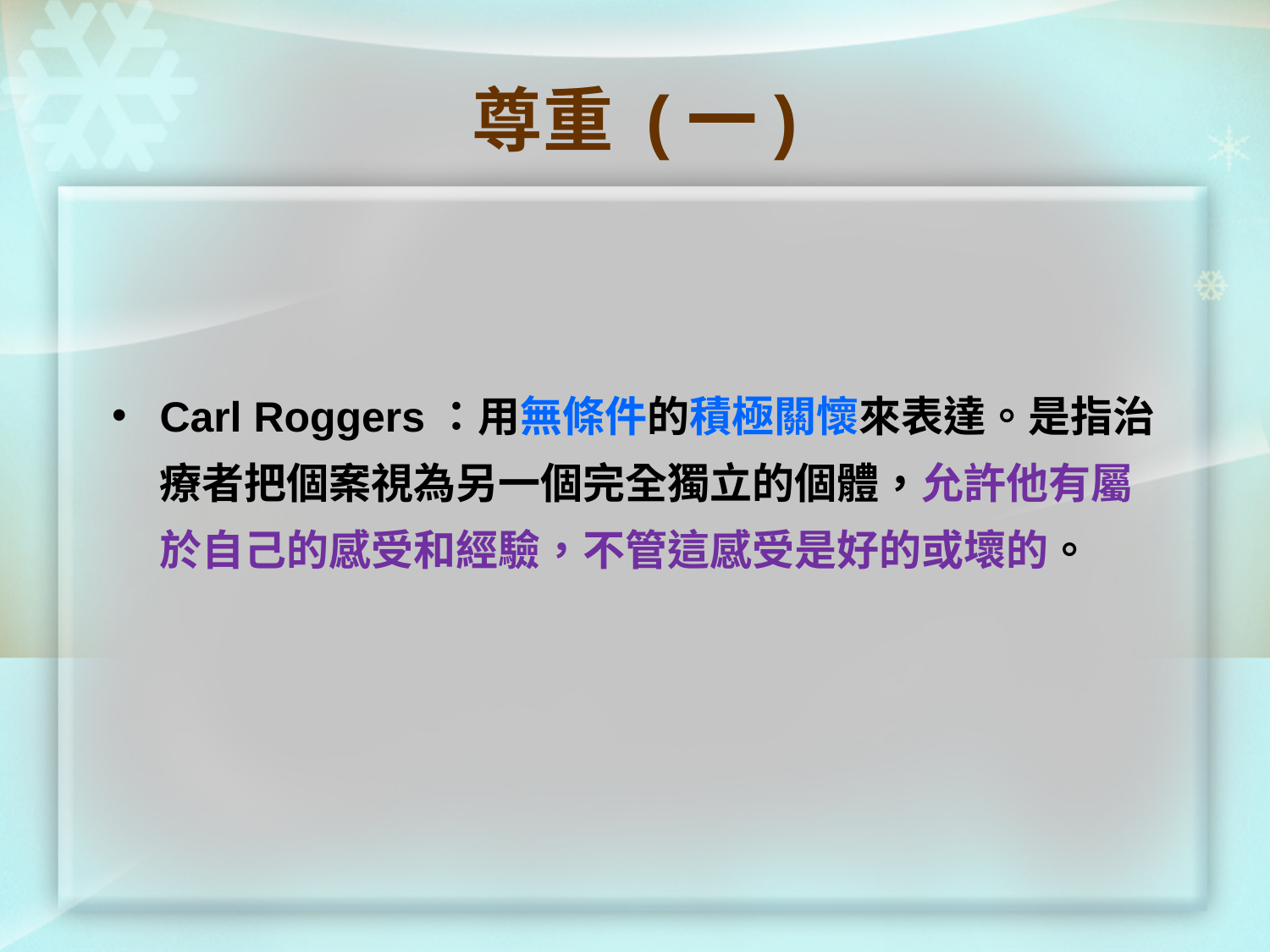

# 尊重 (一)
Carl Roggers：用無條件的積極關懷來表達。是指治療者把個案視為另一個完全獨立的個體，允許他有屬於自己的感受和經驗，不管這感受是好的或壞的。